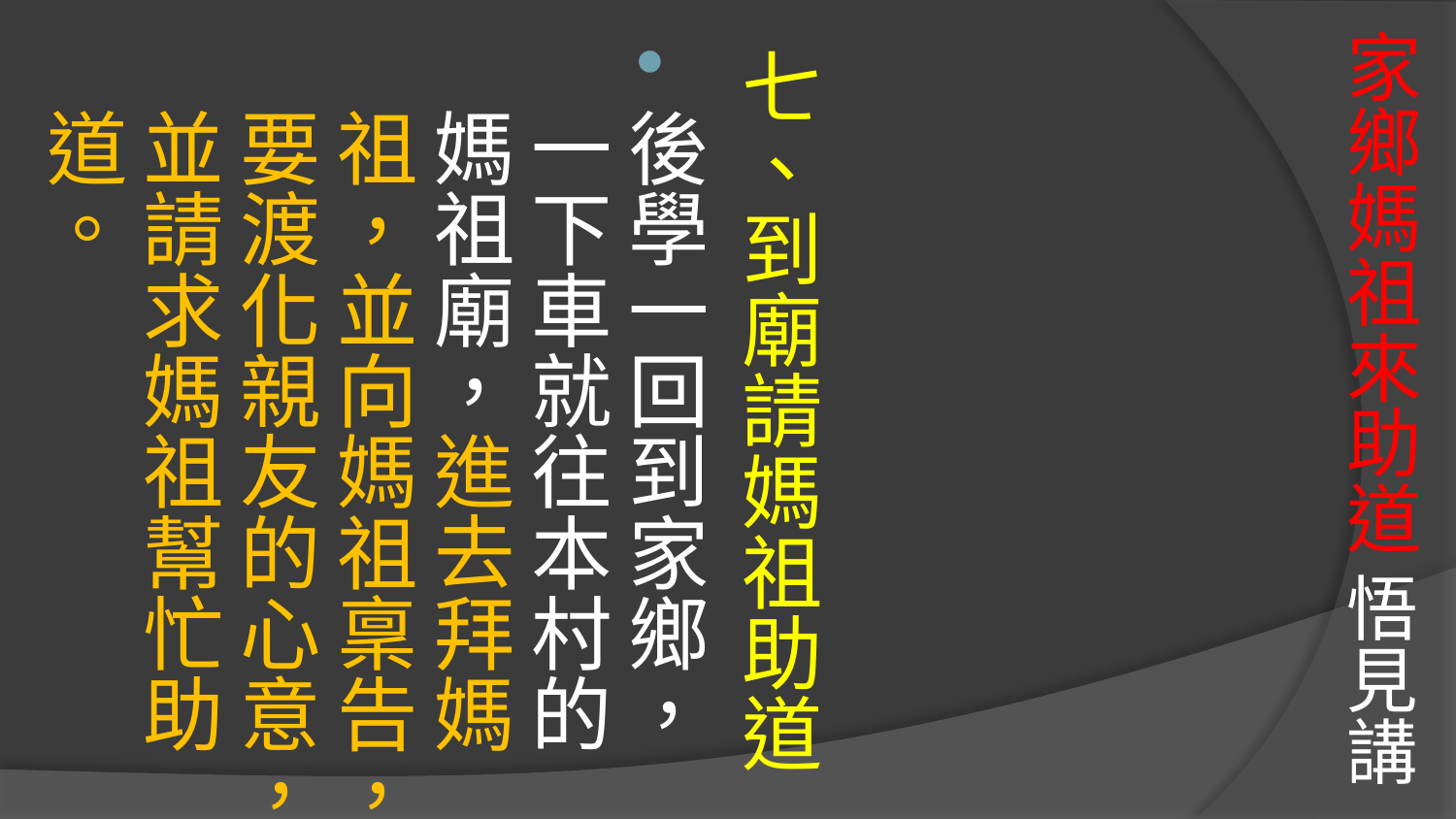

# 家鄉媽祖來助道 悟見講
七、到廟請媽祖助道
後學一回到家鄉，一下車就往本村的媽祖廟，進去拜媽祖，並向媽祖稟告，要渡化親友的心意，並請求媽祖幫忙助道。